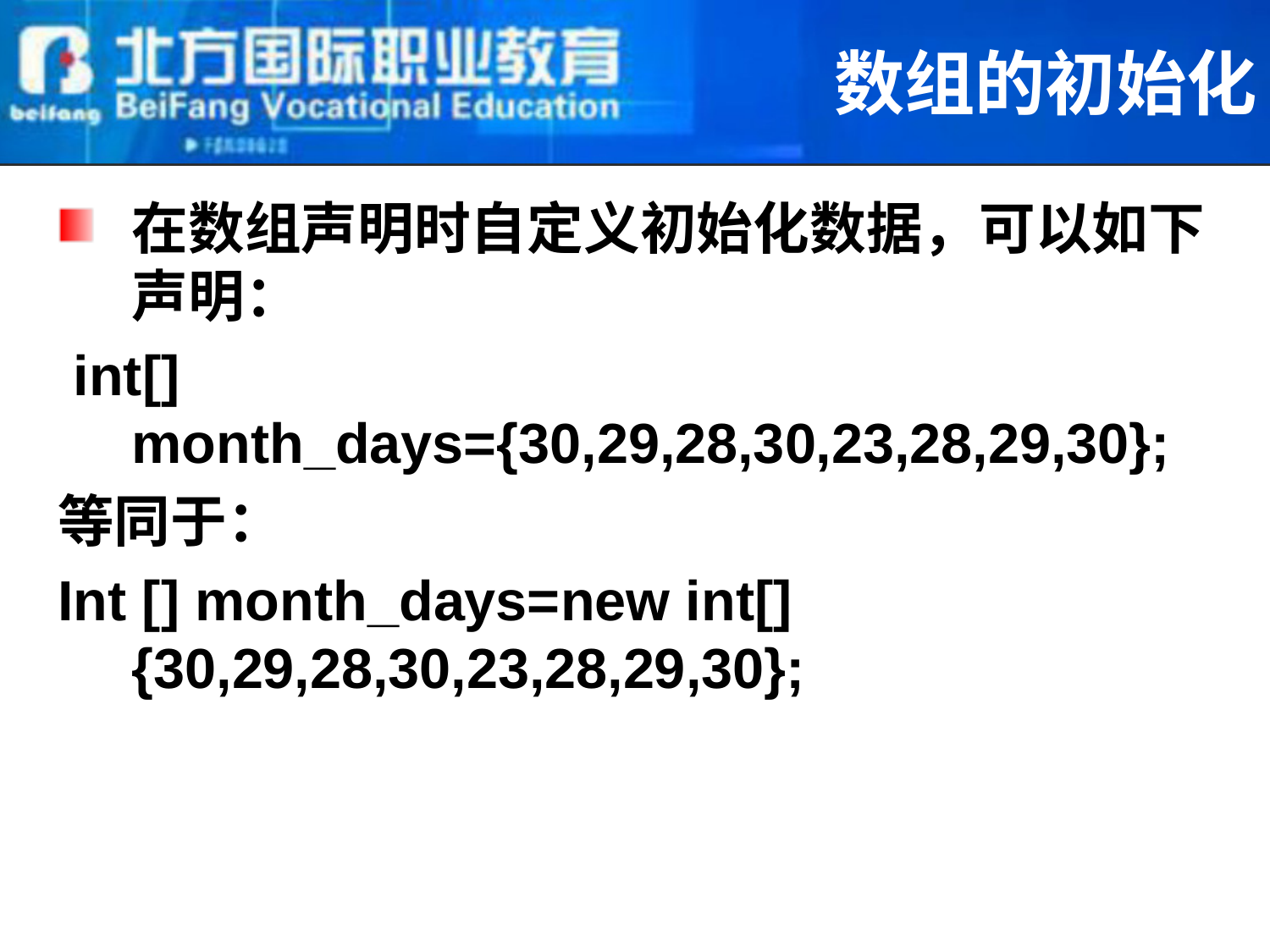

# 数组的初始化
在数组声明时自定义初始化数据，可以如下声明：
 int[] month_days={30,29,28,30,23,28,29,30};
等同于：
Int [] month_days=new int[]{30,29,28,30,23,28,29,30};